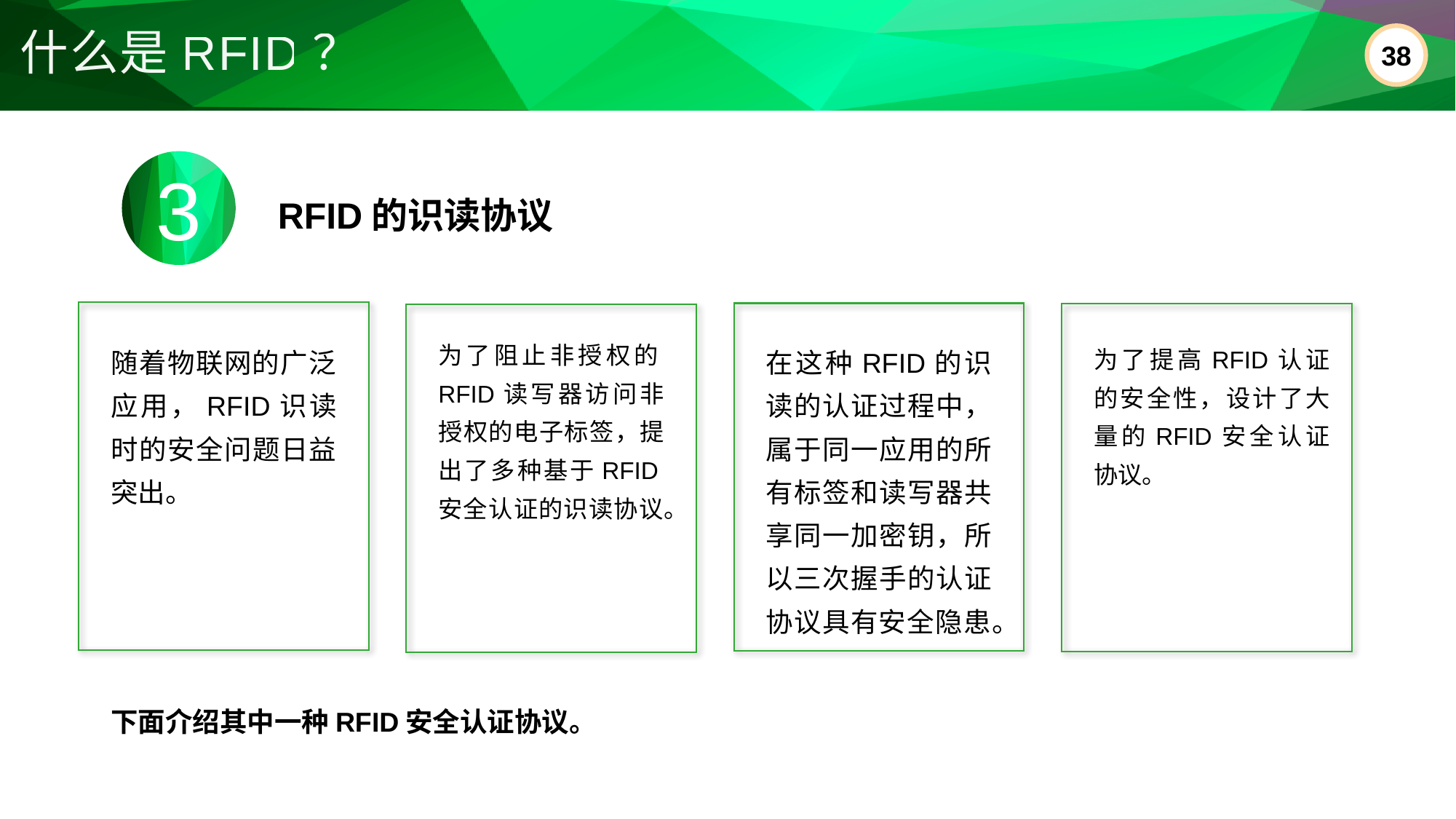

什么是RFID？
3
RFID的识读协议

为了阻止非授权的RFID读写器访问非授权的电子标签，提出了多种基于RFID安全认证的识读协议。
随着物联网的广泛应用，RFID识读时的安全问题日益突出。
在这种RFID的识读的认证过程中，属于同一应用的所有标签和读写器共享同一加密钥，所以三次握手的认证协议具有安全隐患。
为了提高RFID认证的安全性，设计了大量的RFID安全认证协议。
下面介绍其中一种RFID安全认证协议。